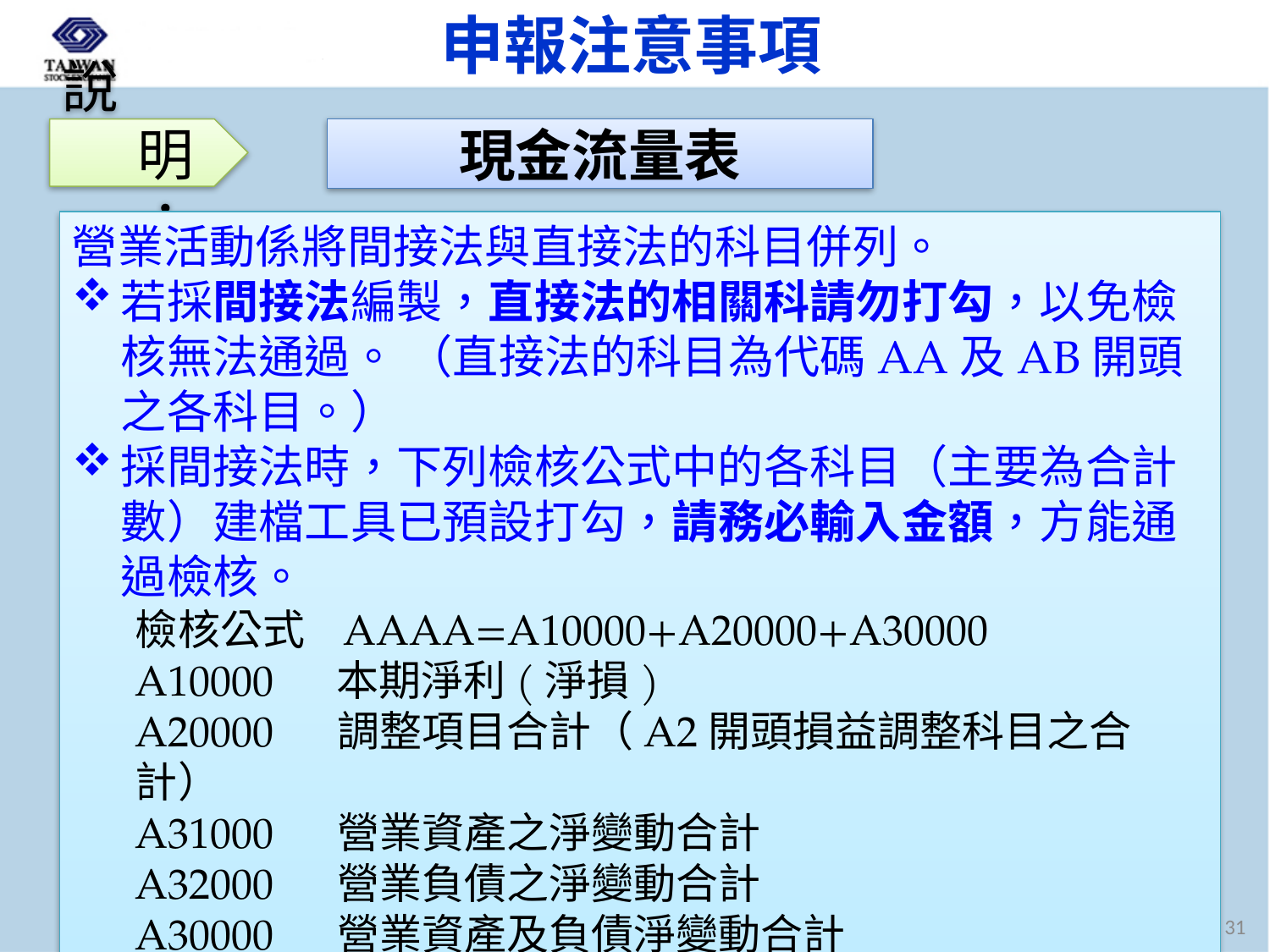

申報注意事項
現金流量表
說明：
營業活動係將間接法與直接法的科目併列。
若採間接法編製，直接法的相關科請勿打勾，以免檢核無法通過。 （直接法的科目為代碼AA及AB開頭之各科目。）
採間接法時，下列檢核公式中的各科目（主要為合計數）建檔工具已預設打勾，請務必輸入金額，方能通過檢核。
檢核公式   AAAA=A10000+A20000+A30000
A10000　 本期淨利(淨損)
A20000     調整項目合計（A2開頭損益調整科目之合計）
A31000     營業資產之淨變動合計
A32000     營業負債之淨變動合計
A30000     營業資產及負債淨變動合計
31